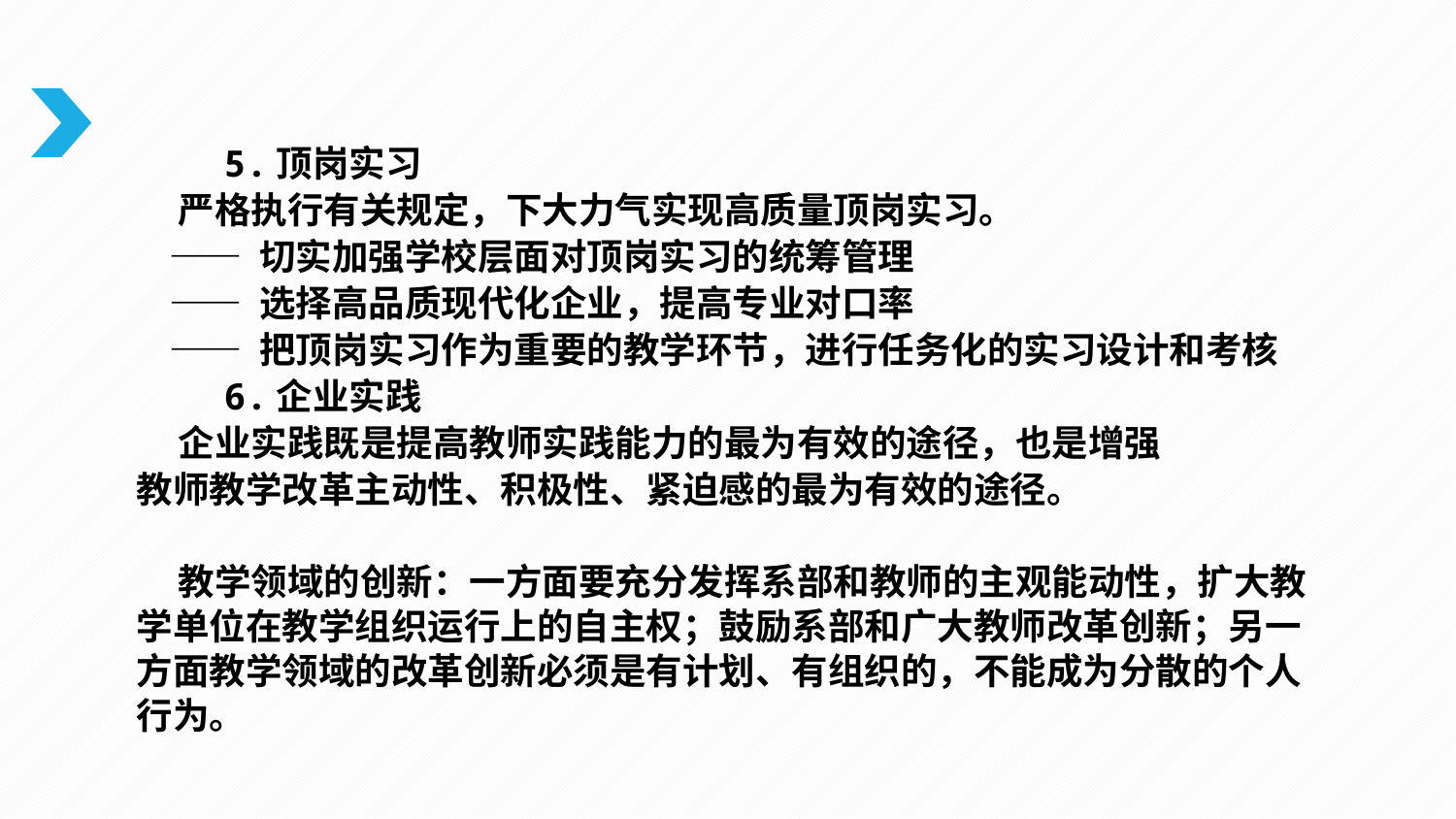

5.顶岗实习
    严格执行有关规定，下大力气实现高质量顶岗实习。
    —— 切实加强学校层面对顶岗实习的统筹管理
    —— 选择高品质现代化企业，提高专业对口率
    —— 把顶岗实习作为重要的教学环节，进行任务化的实习设计和考核
    6.企业实践
    企业实践既是提高教师实践能力的最为有效的途径，也是增强
教师教学改革主动性、积极性、紧迫感的最为有效的途径。

    教学领域的创新：一方面要充分发挥系部和教师的主观能动性，扩大教学单位在教学组织运行上的自主权；鼓励系部和广大教师改革创新；另一方面教学领域的改革创新必须是有计划、有组织的，不能成为分散的个人行为。